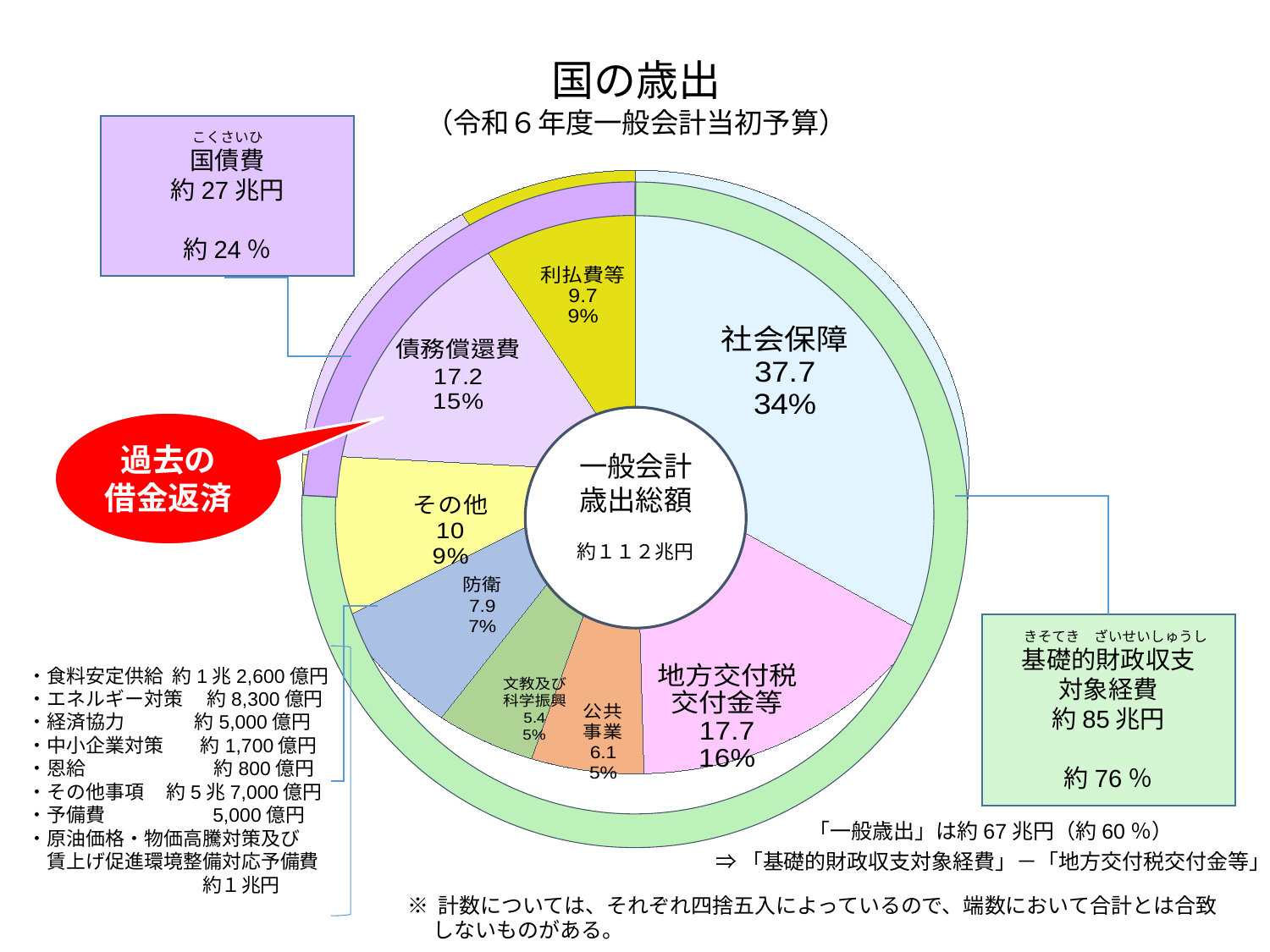

国の歳出
（令和６年度一般会計当初予算）

### Chart

| Category | 金額 |
|---|---|
| 社会保障 | 37.7 |
| 地方交付税
交付金等 | 17.7 |
| 公共
事業 | 6.1 |
| 文教及び
科学振興 | 5.4 |
| 防衛 | 7.9 |
| その他 | 10.0 |
| 債務償還費 | 17.2 |
| 利払費等 | 9.7 |
こくさいひ
国債費
約27兆円

約24％

一般会計
歳出総額

約１１２兆円

過去の
借金返済
　きそてき　ざいせいしゅうし
基礎的財政収支
対象経費
約85兆円

約76％

・食料安定供給  約1兆2,600億円
・エネルギー対策　 約8,300億円
・経済協力　  　     約5,000億円
・中小企業対策  　  約1,700億円
・恩給　　　　  　     約800億円
・その他事項     約5兆7,000億円
・予備費　　　          5,000億円
・原油価格・物価高騰対策及び
　賃上げ促進環境整備対応予備費
　                      　　　約１兆円
「一般歳出」は約67兆円（約60％）
 ⇒「基礎的財政収支対象経費」－「地方交付税交付金等」
※ 計数については、それぞれ四捨五入によっているので、端数において合計とは合致
　 しないものがある。